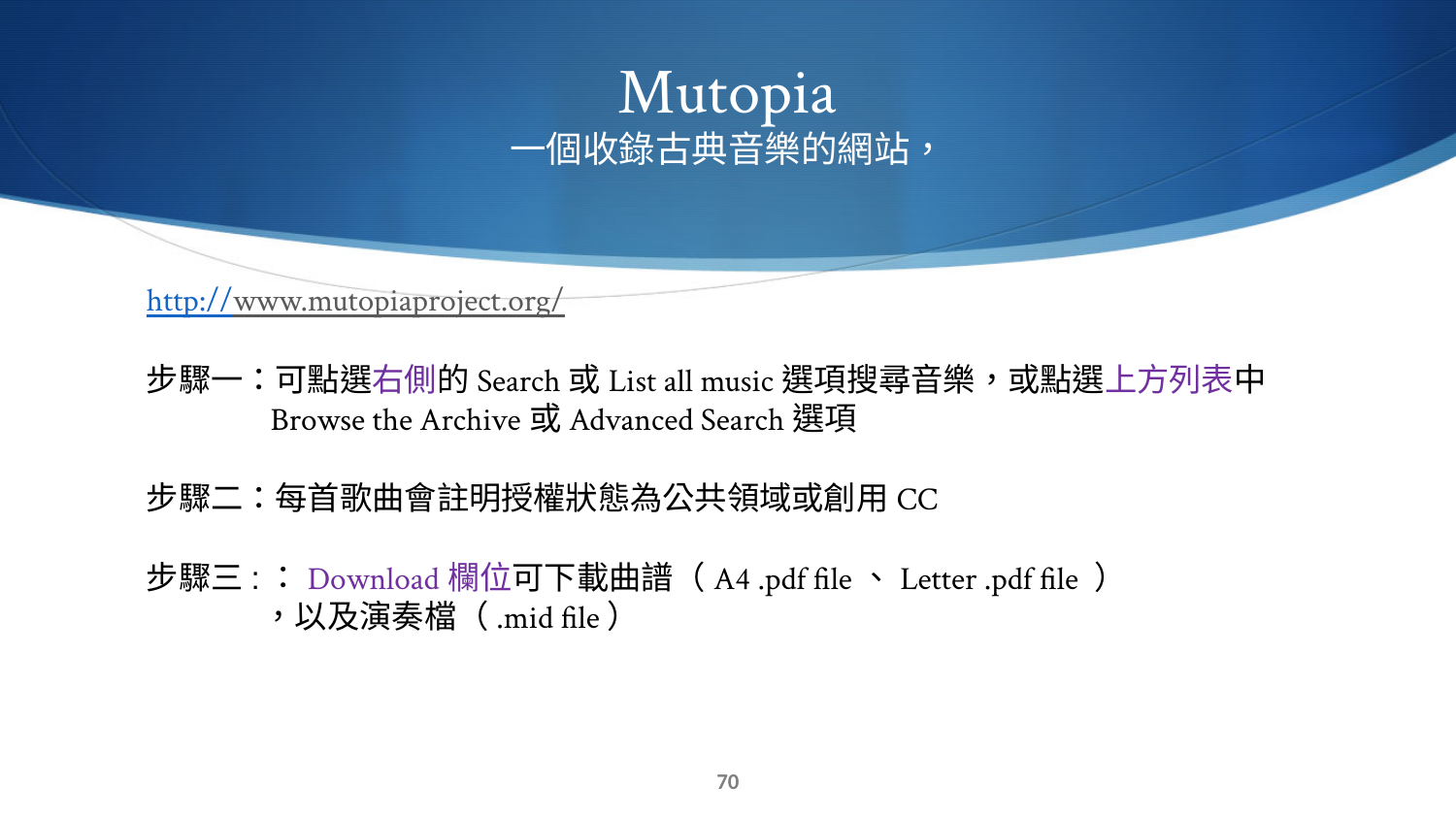

# Mutopia 一個收錄古典音樂的網站，
http://www.mutopiaproject.org/
步驟一：可點選右側的Search或List all music選項搜尋音樂，或點選上方列表中
                Browse the Archive或Advanced Search選項
步驟二：每首歌曲會註明授權狀態為公共領域或創用CC
步驟三:：Download欄位可下載曲譜（A4 .pdf file、Letter .pdf file ）
                ，以及演奏檔（.mid file）
70